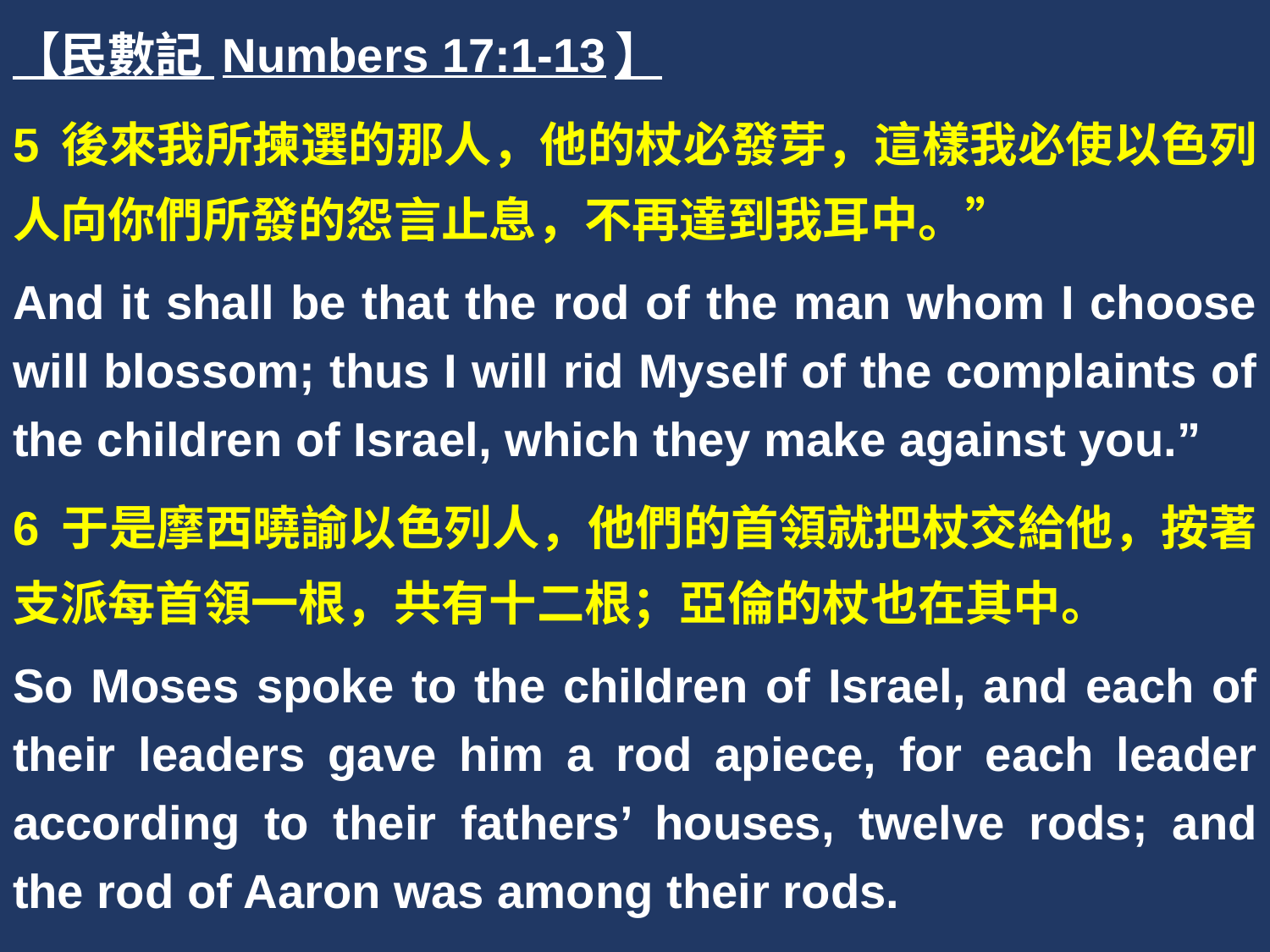

【民數記 Numbers 17:1-13】
5 後來我所揀選的那人，他的杖必發芽，這樣我必使以色列人向你們所發的怨言止息，不再達到我耳中。”
And it shall be that the rod of the man whom I choose will blossom; thus I will rid Myself of the complaints of the children of Israel, which they make against you.”
6 于是摩西曉諭以色列人，他們的首領就把杖交給他，按著支派每首領一根，共有十二根；亞倫的杖也在其中。
So Moses spoke to the children of Israel, and each of their leaders gave him a rod apiece, for each leader according to their fathers’ houses, twelve rods; and the rod of Aaron was among their rods.